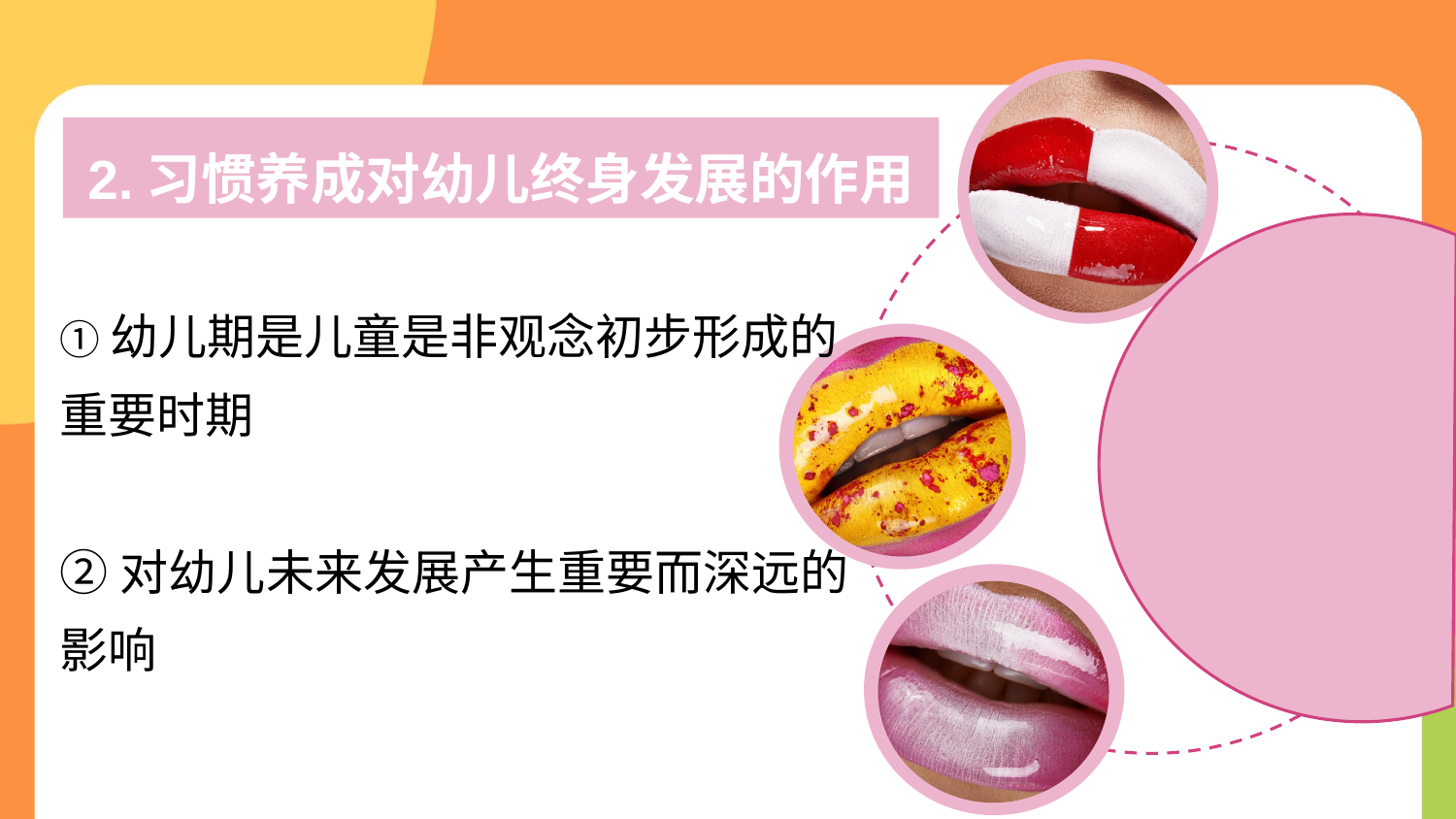

2.习惯养成对幼儿终身发展的作用

①幼儿期是儿童是非观念初步形成的
重要时期

②对幼儿未来发展产生重要而深远的
影响